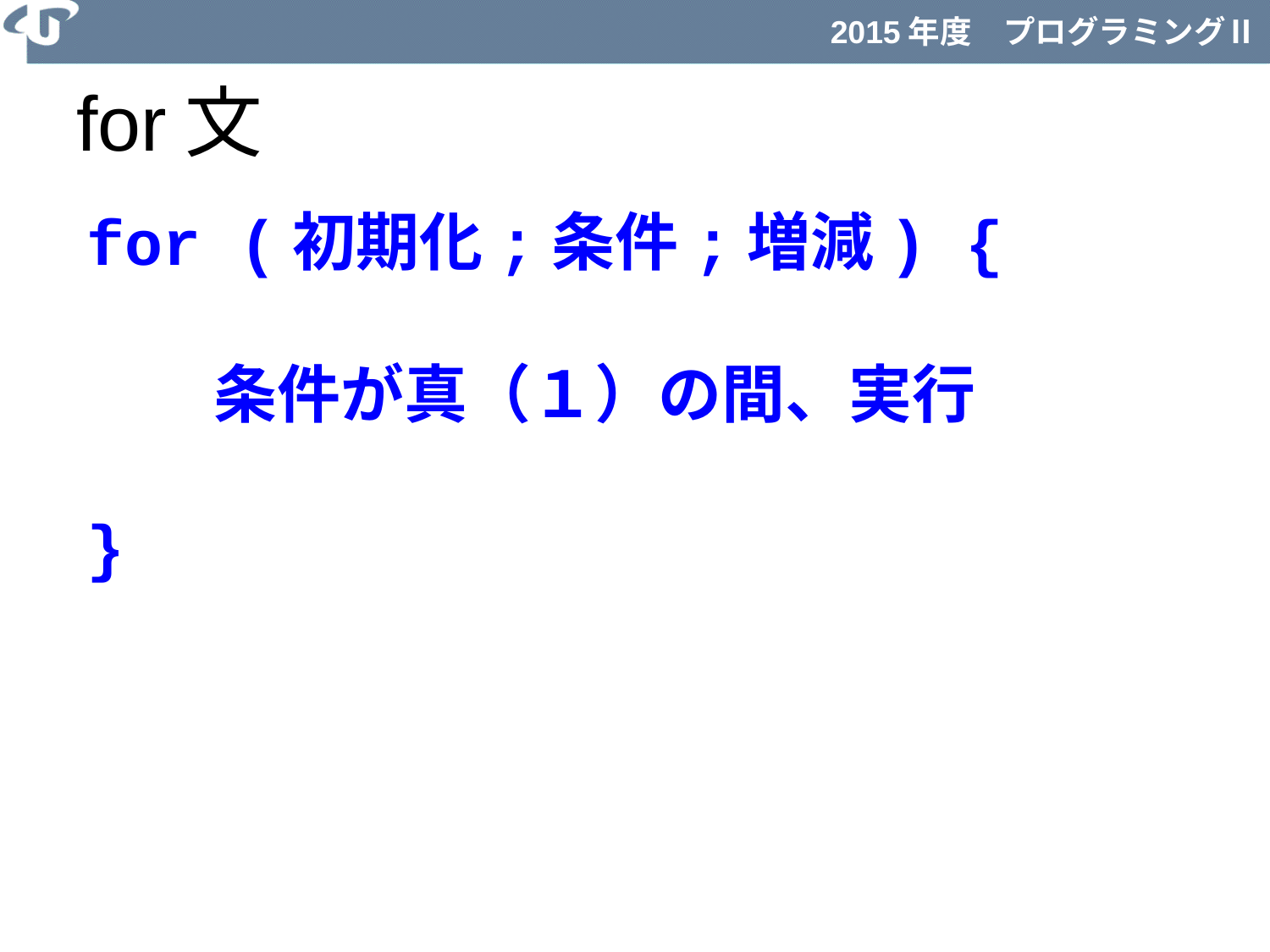

# for文
for (初期化;条件;増減) {

	条件が真（１）の間、実行

}